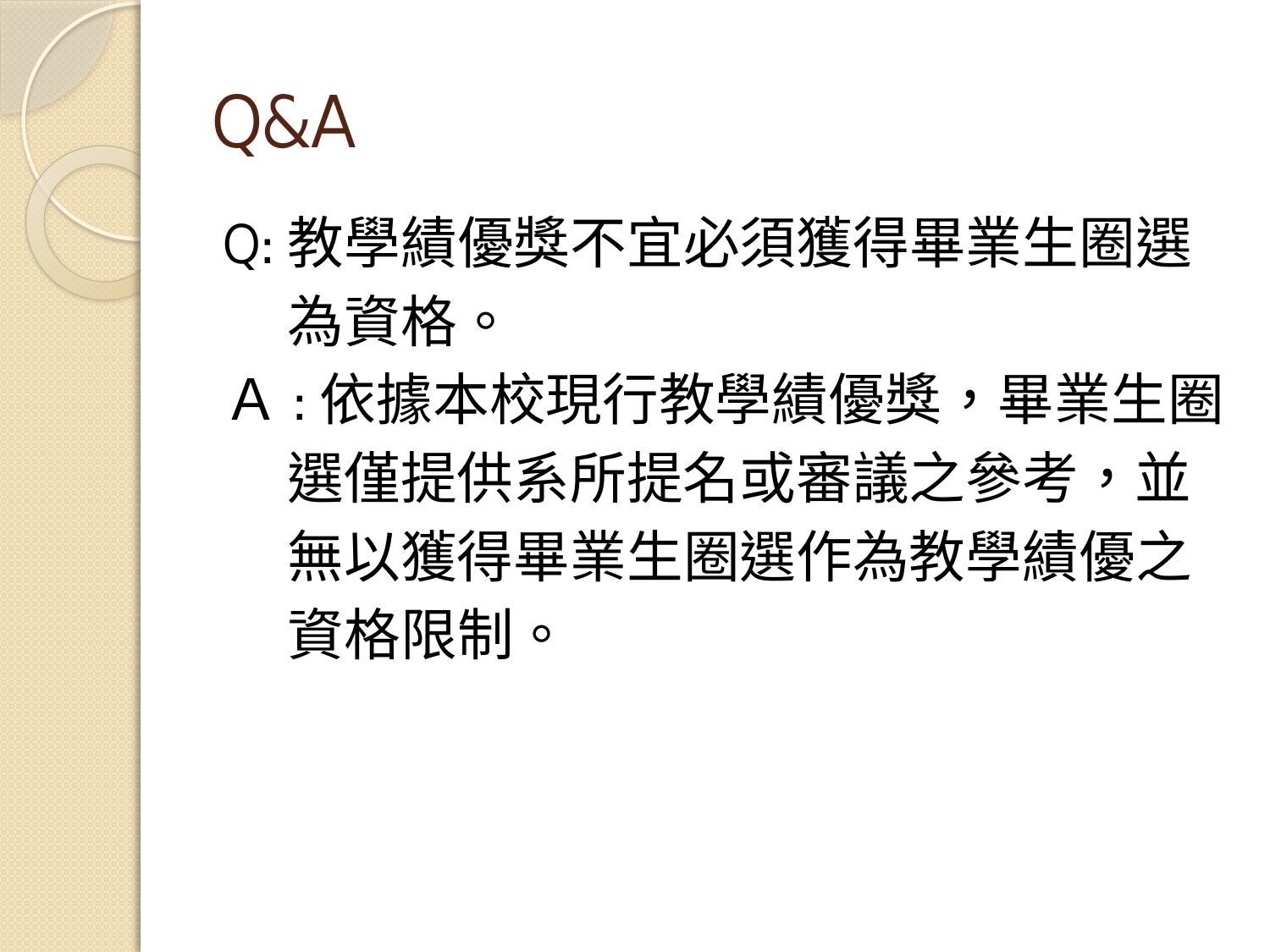

# Q&A
Q:教學績優獎不宜必須獲得畢業生圈選
    為資格。
Ａ:依據本校現行教學績優獎，畢業生圈
    選僅提供系所提名或審議之參考，並
    無以獲得畢業生圈選作為教學績優之
    資格限制。